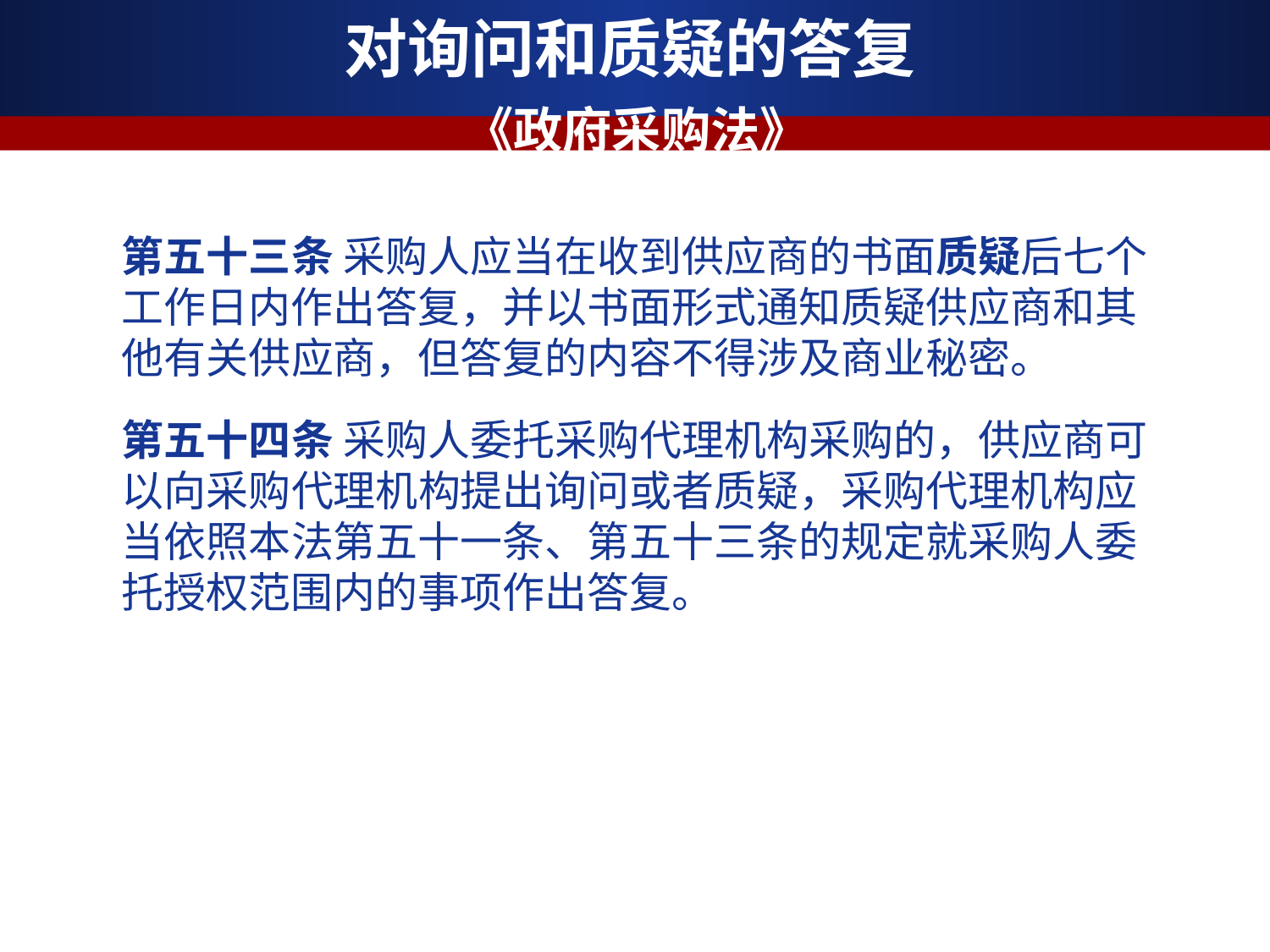

对询问和质疑的答复
 《政府采购法》
第五十三条 采购人应当在收到供应商的书面质疑后七个工作日内作出答复，并以书面形式通知质疑供应商和其他有关供应商，但答复的内容不得涉及商业秘密。
第五十四条 采购人委托采购代理机构采购的，供应商可以向采购代理机构提出询问或者质疑，采购代理机构应当依照本法第五十一条、第五十三条的规定就采购人委托授权范围内的事项作出答复。